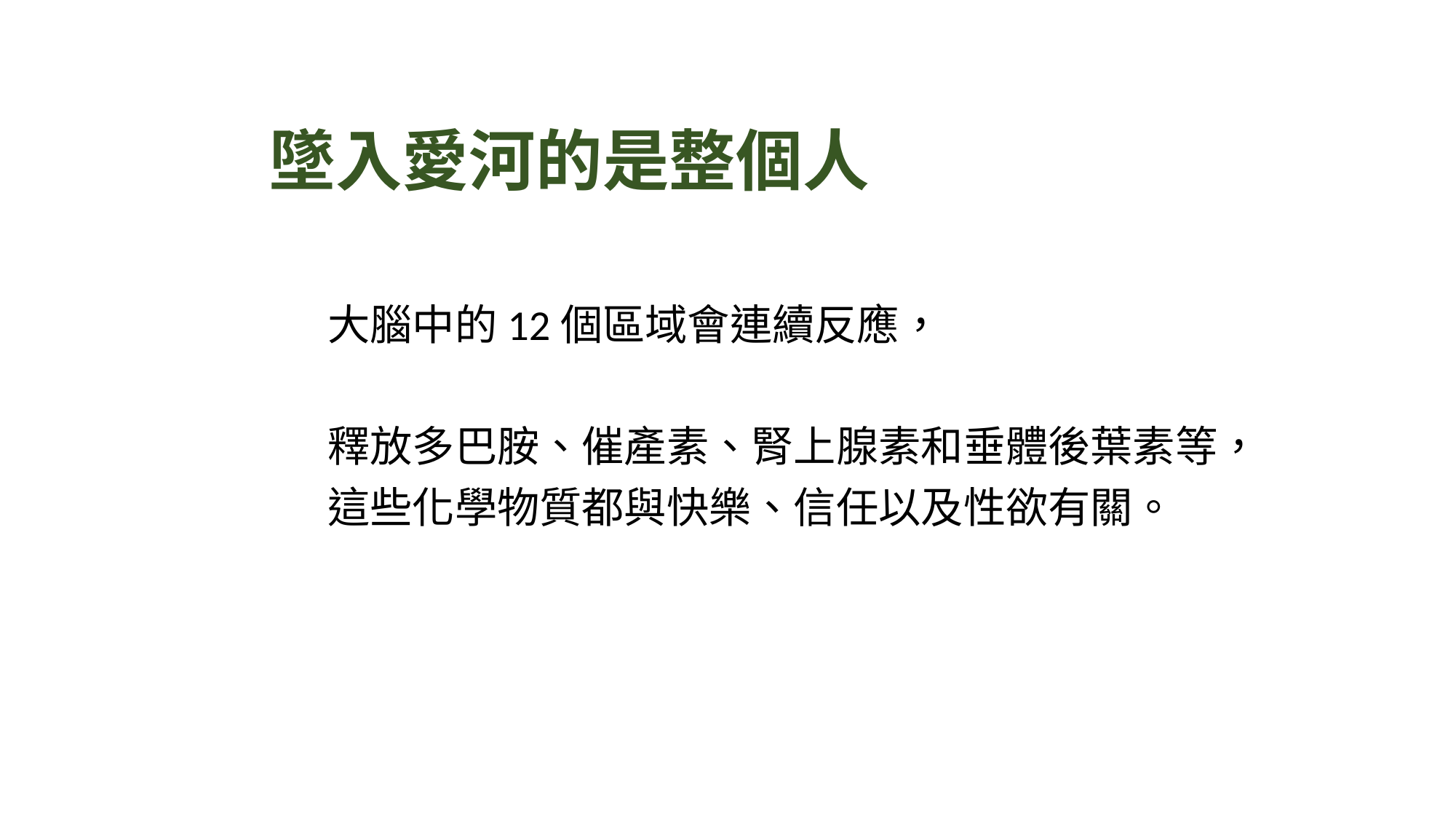

# 墜入愛河的是整個人
大腦中的12個區域會連續反應，

釋放多巴胺、催產素、腎上腺素和垂體後葉素等，
這些化學物質都與快樂、信任以及性欲有關。